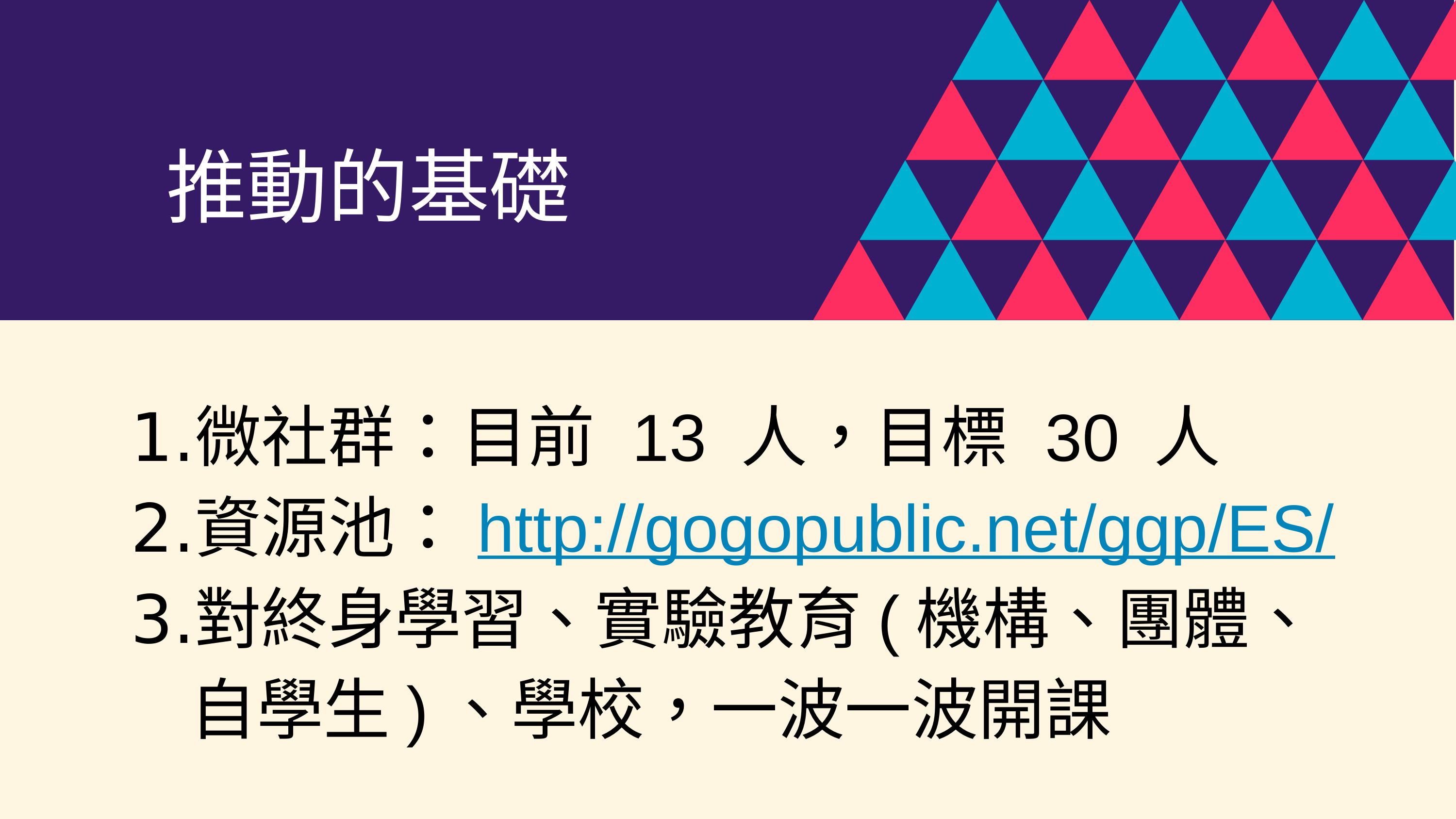

推動的基礎
微社群：目前 13 人，目標 30 人
資源池：http://gogopublic.net/ggp/ES/
對終身學習、實驗教育(機構、團體、自學生)、學校，一波一波開課